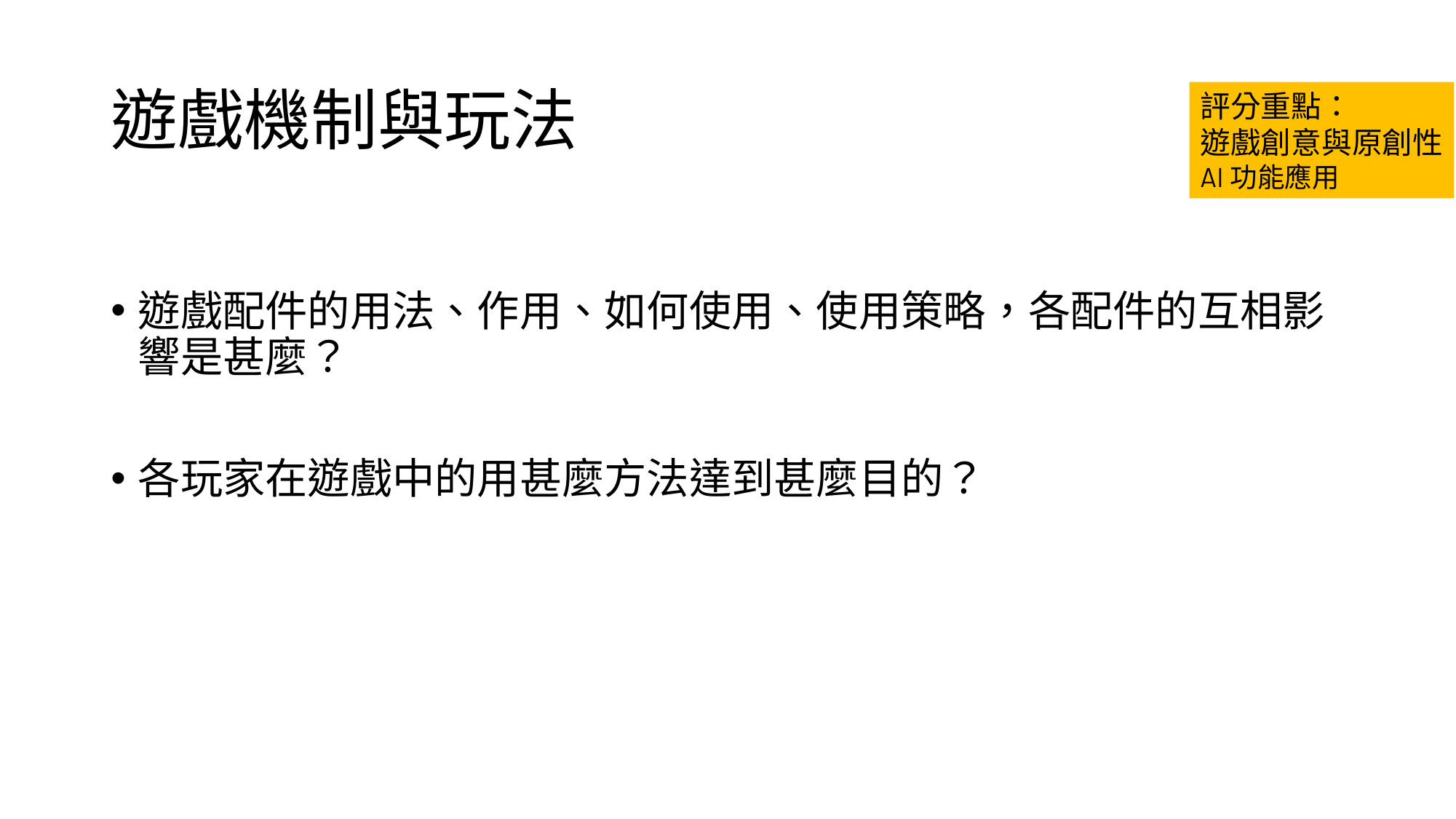

# 遊戲機制與玩法
評分重點：
遊戲創意與原創性
AI功能應用

遊戲配件的用法、作用、如何使用、使用策略，各配件的互相影響是甚麼？

各玩家在遊戲中的用甚麼方法達到甚麼目的？